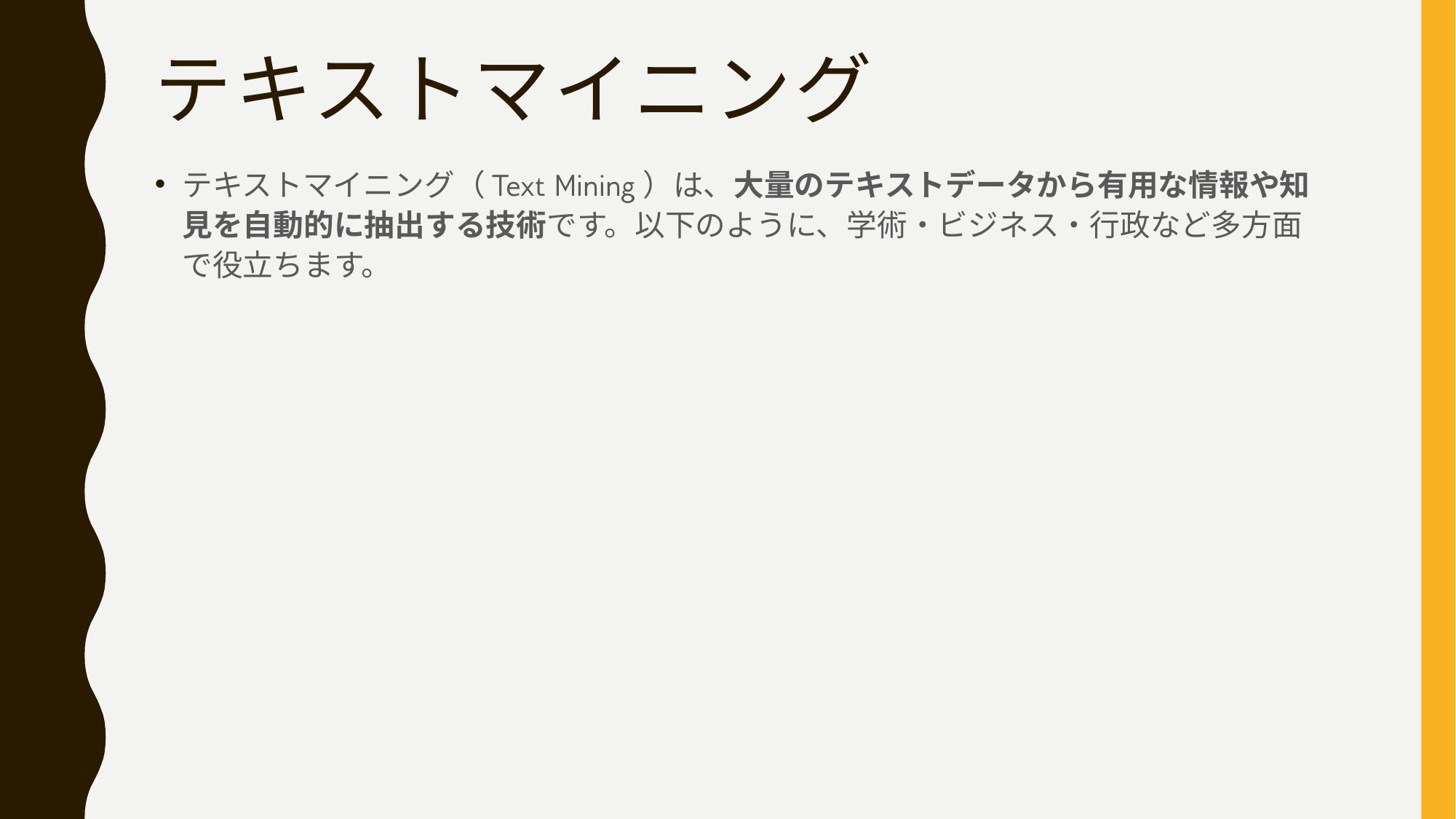

# テキストマイニング
テキストマイニング（Text Mining）は、大量のテキストデータから有用な情報や知見を自動的に抽出する技術です。以下のように、学術・ビジネス・行政など多方面で役立ちます。